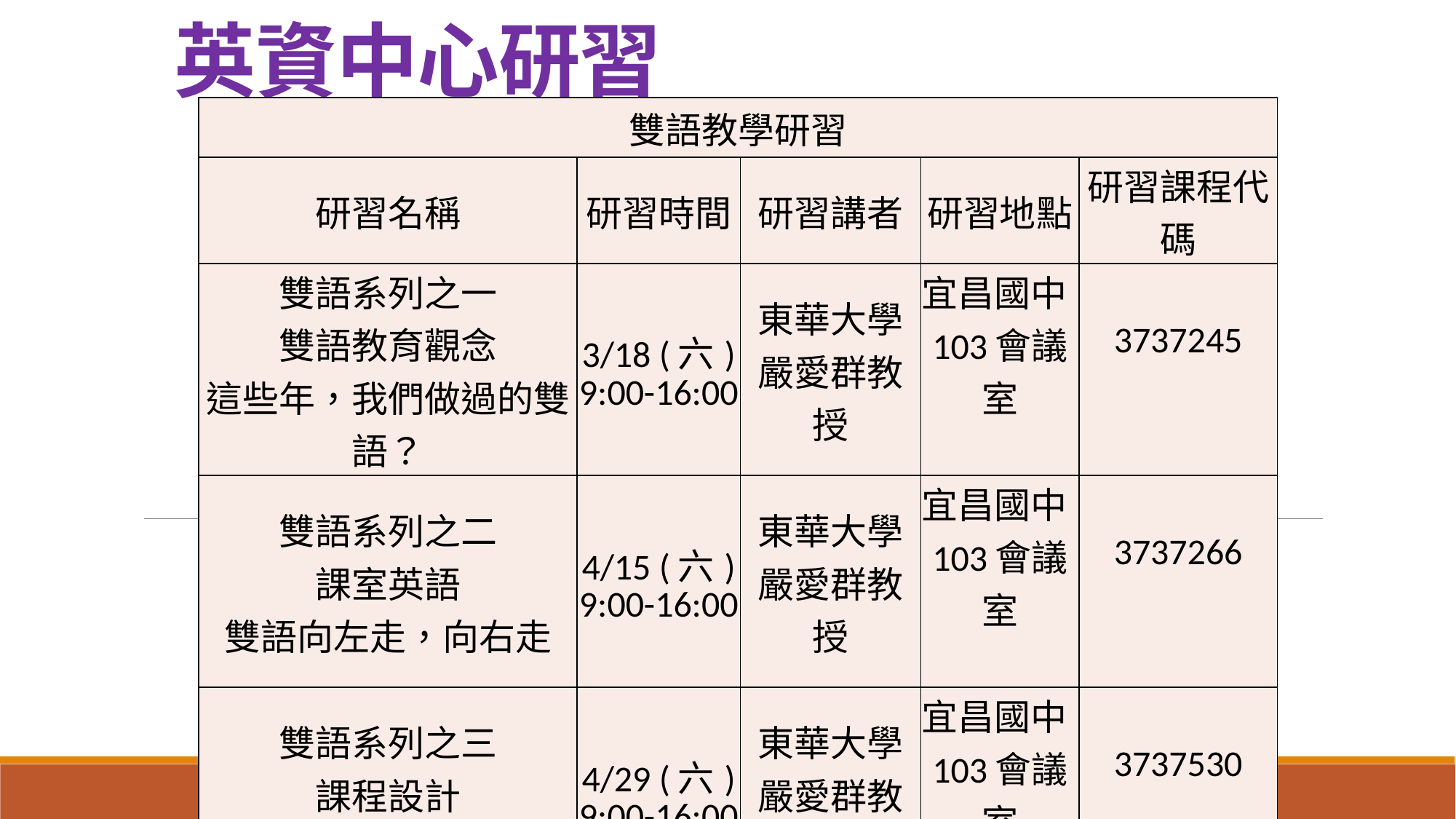

# 英資中心研習
| 雙語教學研習 |  |  |  |  |
| --- | --- | --- | --- | --- |
| 研習名稱 | 研習時間 | 研習講者 | 研習地點 | 研習課程代碼 |
| 雙語系列之一 雙語教育觀念 這些年，我們做過的雙語？ | 3/18 (六) 9:00-16:00 | 東華大學 嚴愛群教授 | 宜昌國中103會議室 | 3737245 |
| 雙語系列之二 課室英語 雙語向左走，向右走 | 4/15 (六) 9:00-16:00 | 東華大學 嚴愛群教授 | 宜昌國中103會議室 | 3737266 |
| 雙語系列之三 課程設計 雙語教案大車拼 | 4/29 (六) 9:00-16:00 | 東華大學 嚴愛群教授 | 宜昌國中103會議室 | 3737530 |